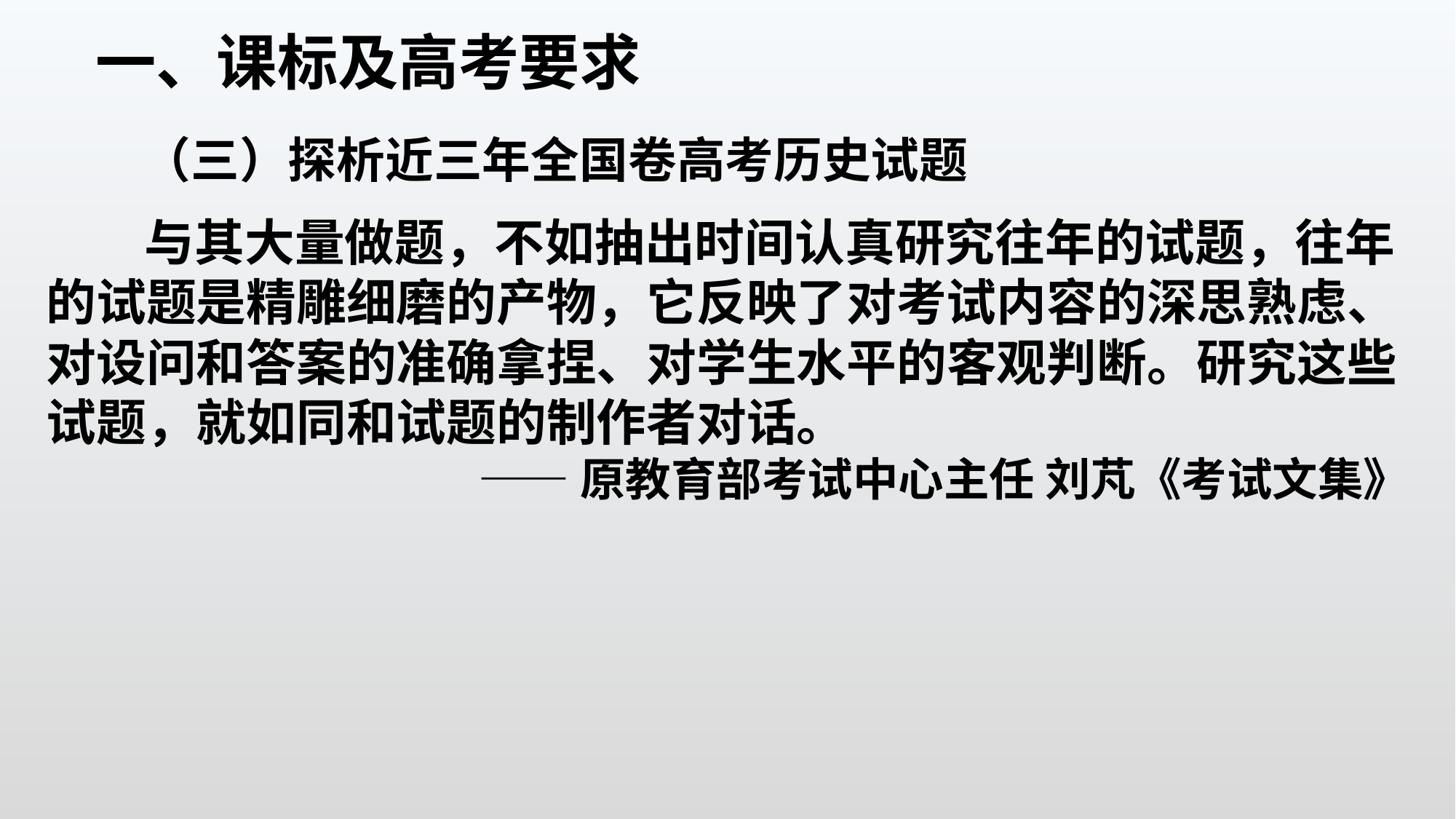

一、课标及高考要求
（三）探析近三年全国卷高考历史试题
与其大量做题，不如抽出时间认真研究往年的试题，往年的试题是精雕细磨的产物，它反映了对考试内容的深思熟虑、对设问和答案的准确拿捏、对学生水平的客观判断。研究这些试题，就如同和试题的制作者对话。
——原教育部考试中心主任 刘芃《考试文集》